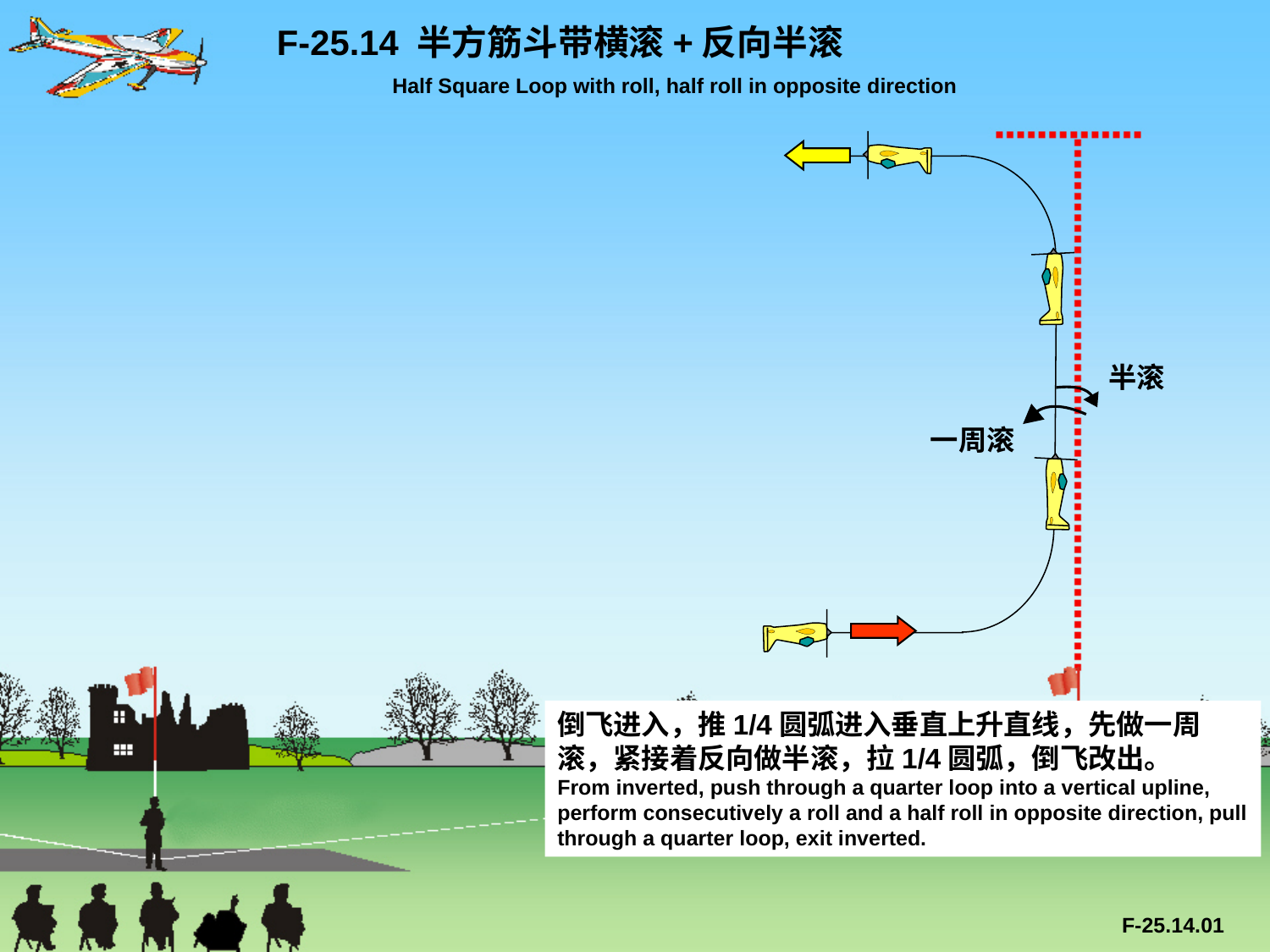

F-25.14 半方筋斗带横滚+反向半滚
             Half Square Loop with roll, half roll in opposite direction

半滚

一周滚

倒飞进入，推1/4圆弧进入垂直上升直线，先做一周滚，紧接着反向做半滚，拉1/4圆弧，倒飞改出。
From inverted, push through a quarter loop into a vertical upline, perform consecutively a roll and a half roll in opposite direction, pull through a quarter loop, exit inverted.
F-25.14.01